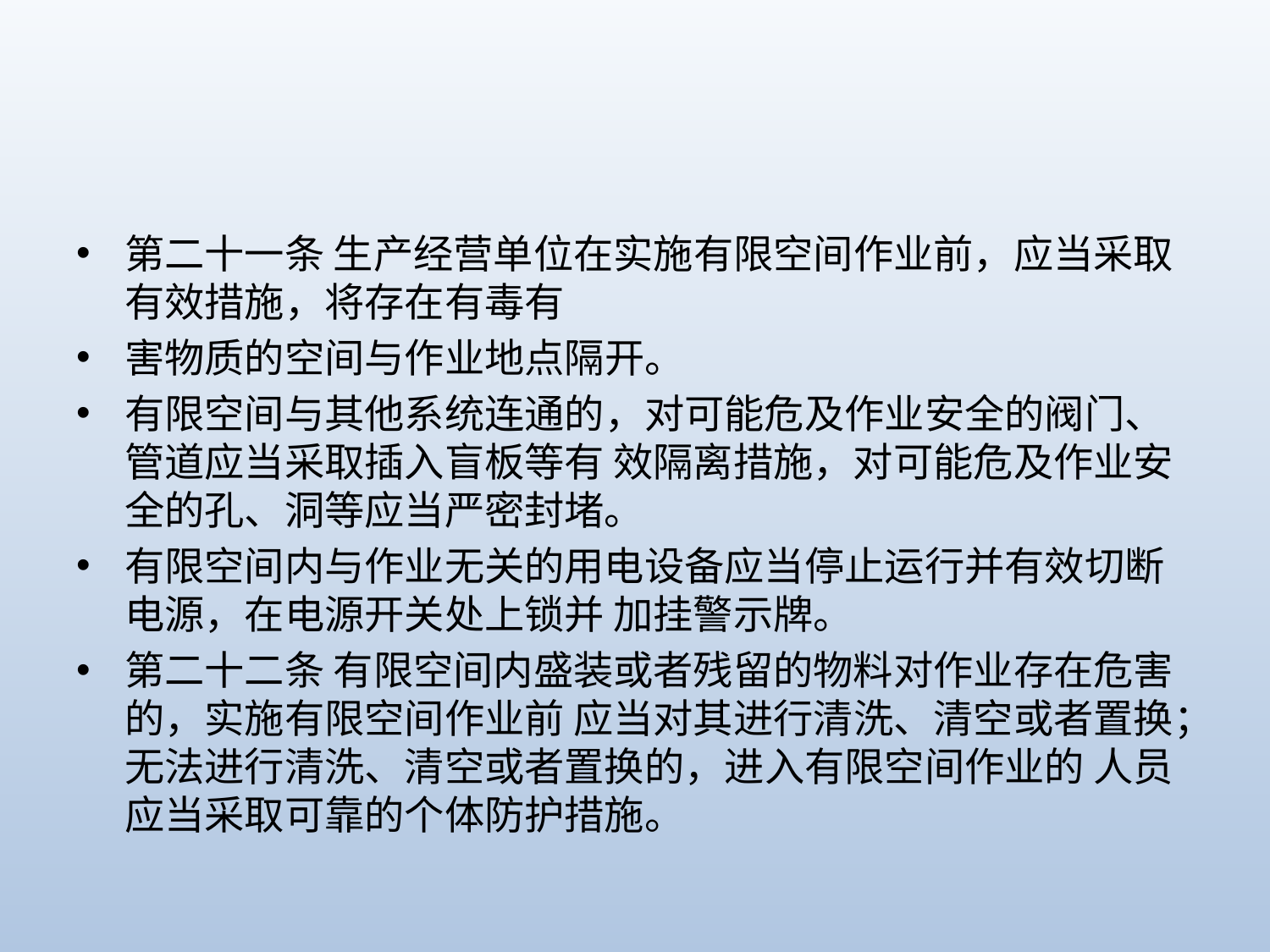

#
第二十一条 生产经营单位在实施有限空间作业前，应当采取有效措施，将存在有毒有
害物质的空间与作业地点隔开。
有限空间与其他系统连通的，对可能危及作业安全的阀门、管道应当采取插入盲板等有 效隔离措施，对可能危及作业安全的孔、洞等应当严密封堵。
有限空间内与作业无关的用电设备应当停止运行并有效切断电源，在电源开关处上锁并 加挂警示牌。
第二十二条 有限空间内盛装或者残留的物料对作业存在危害的，实施有限空间作业前 应当对其进行清洗、清空或者置换；无法进行清洗、清空或者置换的，进入有限空间作业的 人员应当采取可靠的个体防护措施。